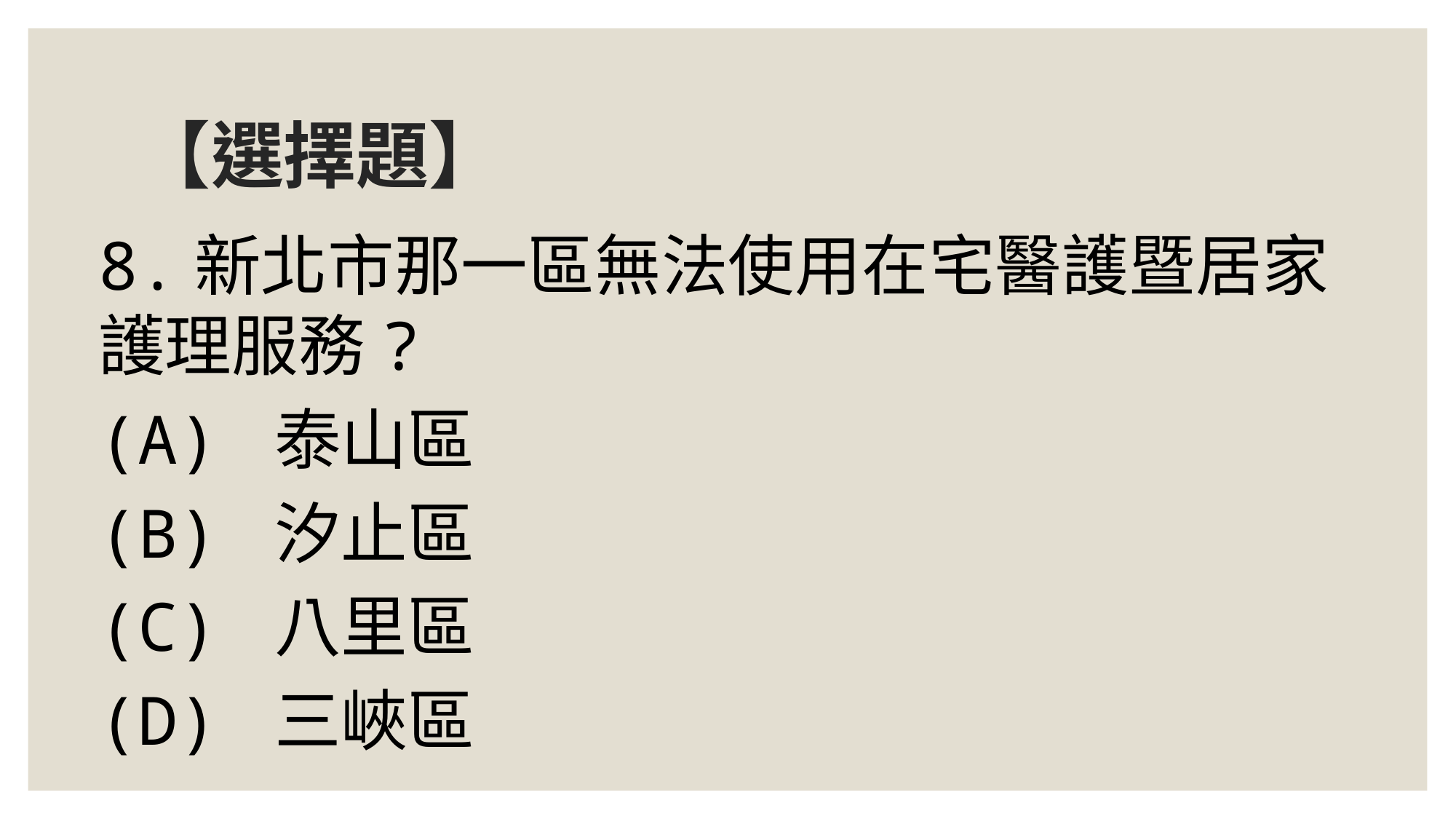

# 【選擇題】
8.新北市那一區無法使用在宅醫護暨居家護理服務?
(A) 泰山區
(B) 汐止區
(C) 八里區
(D) 三峽區